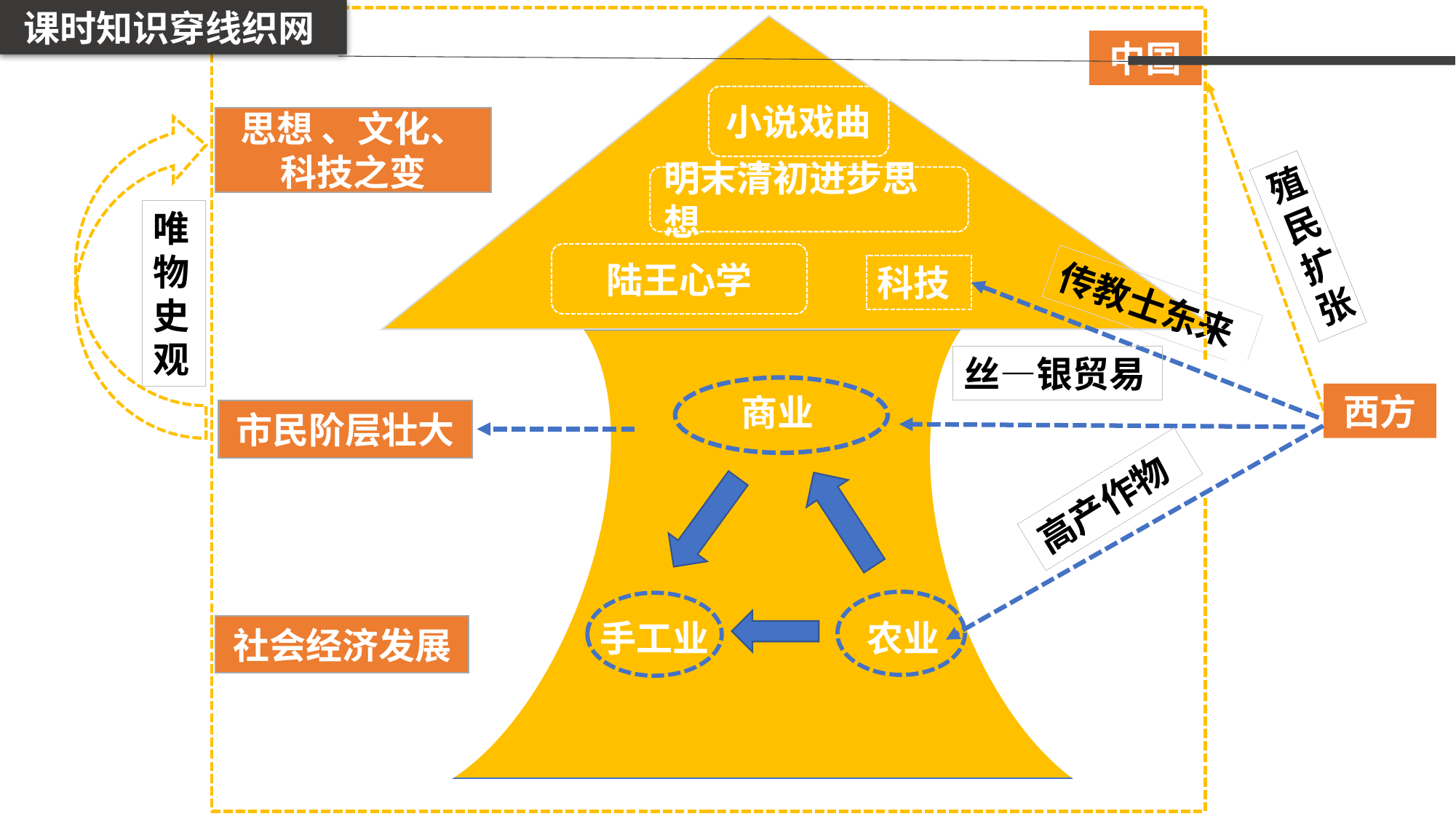

课时知识穿线织网

小说戏曲
明末清初进步思想
陆王心学

商业

农业
中国
思想 、文化、科技之变
殖民扩张
唯物史观

科技
传教士东来

丝—银贸易

西方
市民阶层壮大
高产作物

手工业

社会经济发展